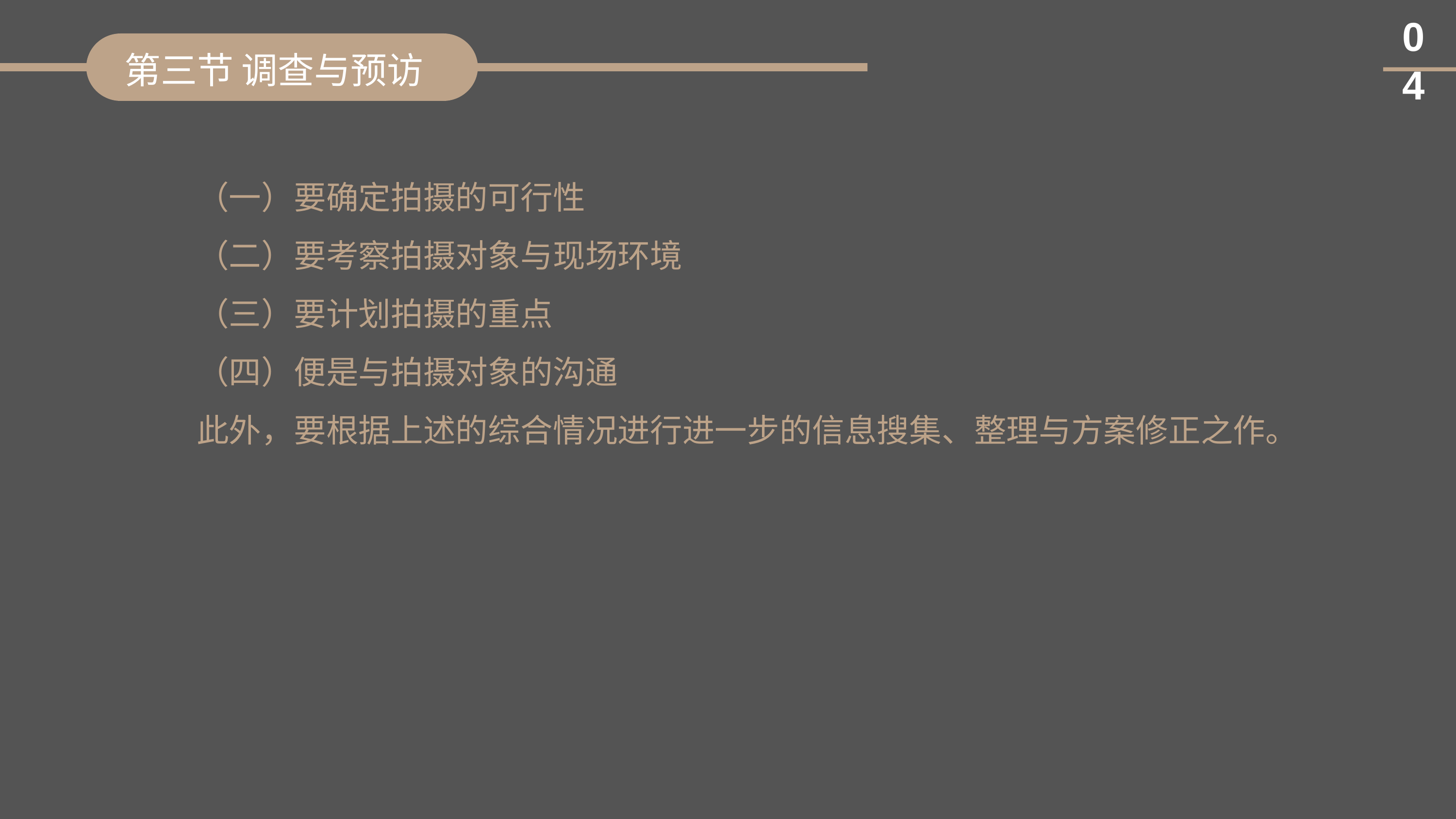

04

第三节 调查与预访

（一）要确定拍摄的可行性
（二）要考察拍摄对象与现场环境
（三）要计划拍摄的重点
（四）便是与拍摄对象的沟通
此外，要根据上述的综合情况进行进一步的信息搜集、整理与方案修正之作。